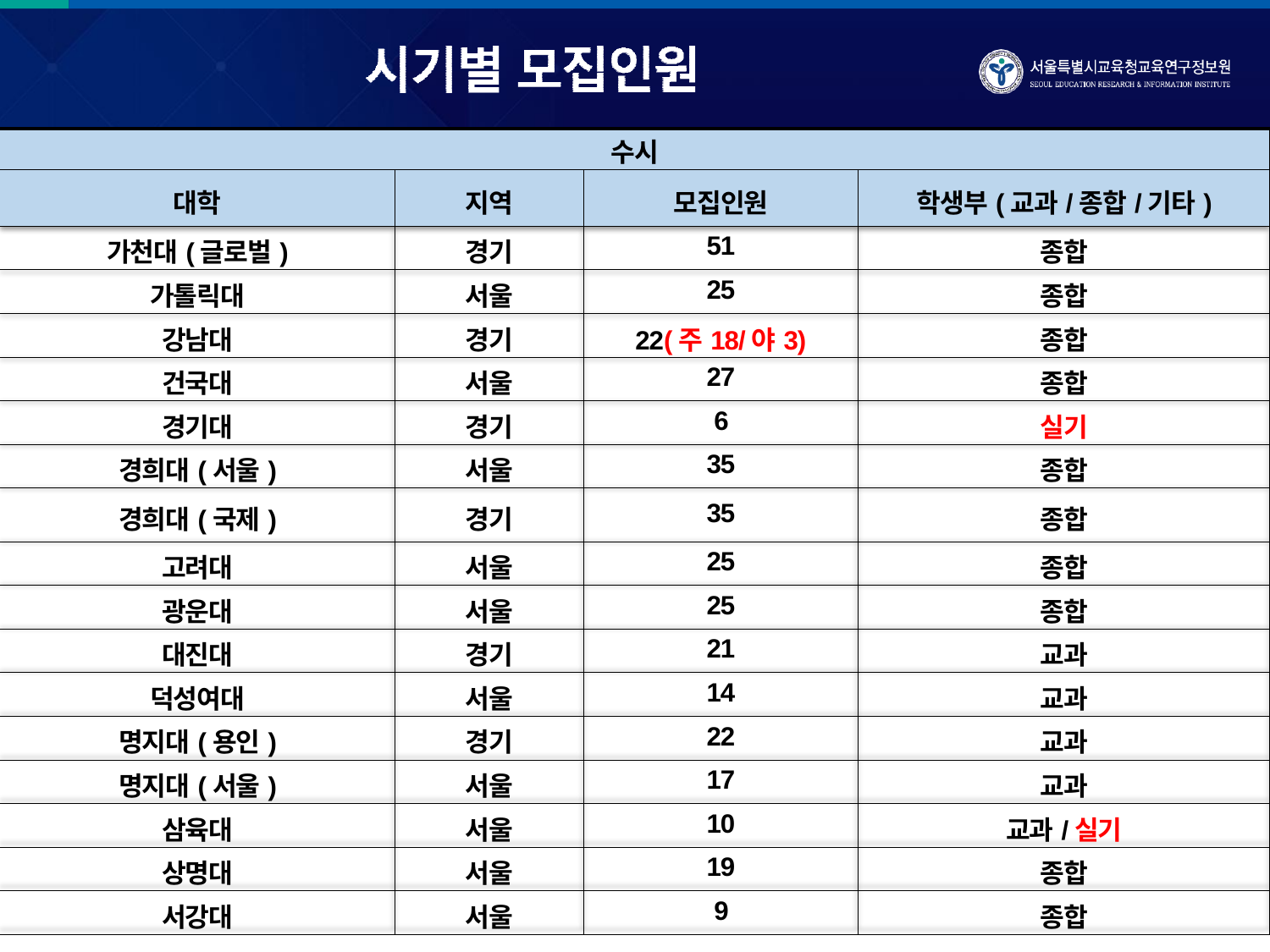

| 수시 |  |  |  |
| --- | --- | --- | --- |
| 대학 | 지역 | 모집인원 | 학생부(교과/종합/기타) |
| 가천대(글로벌) | 경기 | 51 | 종합 |
| 가톨릭대 | 서울 | 25 | 종합 |
| 강남대 | 경기 | 22(주18/야3) | 종합 |
| 건국대 | 서울 | 27 | 종합 |
| 경기대 | 경기 | 6 | 실기 |
| 경희대(서울) | 서울 | 35 | 종합 |
| 경희대(국제) | 경기 | 35 | 종합 |
| 고려대 | 서울 | 25 | 종합 |
| 광운대 | 서울 | 25 | 종합 |
| 대진대 | 경기 | 21 | 교과 |
| 덕성여대 | 서울 | 14 | 교과 |
| 명지대(용인) | 경기 | 22 | 교과 |
| 명지대(서울) | 서울 | 17 | 교과 |
| 삼육대 | 서울 | 10 | 교과/실기 |
| 상명대 | 서울 | 19 | 종합 |
| 서강대 | 서울 | 9 | 종합 |